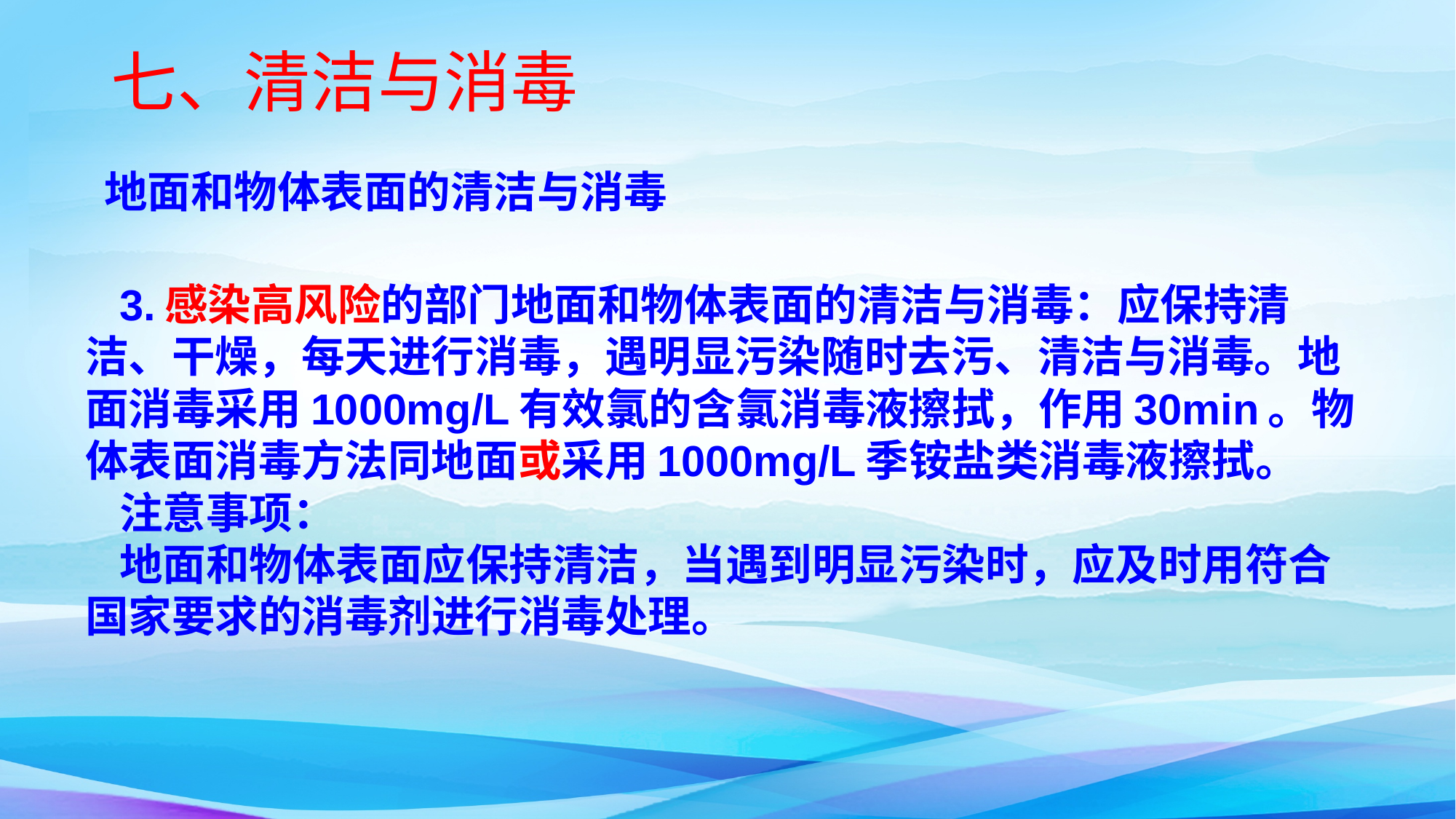

# 七、清洁与消毒
 地面和物体表面的清洁与消毒

3.感染高风险的部门地面和物体表面的清洁与消毒：应保持清洁、干燥，每天进行消毒，遇明显污染随时去污、清洁与消毒。地面消毒采用1000mg/L有效氯的含氯消毒液擦拭，作用30min。物体表面消毒方法同地面或采用1000mg/L季铵盐类消毒液擦拭。
注意事项：
地面和物体表面应保持清洁，当遇到明显污染时，应及时用符合国家要求的消毒剂进行消毒处理。